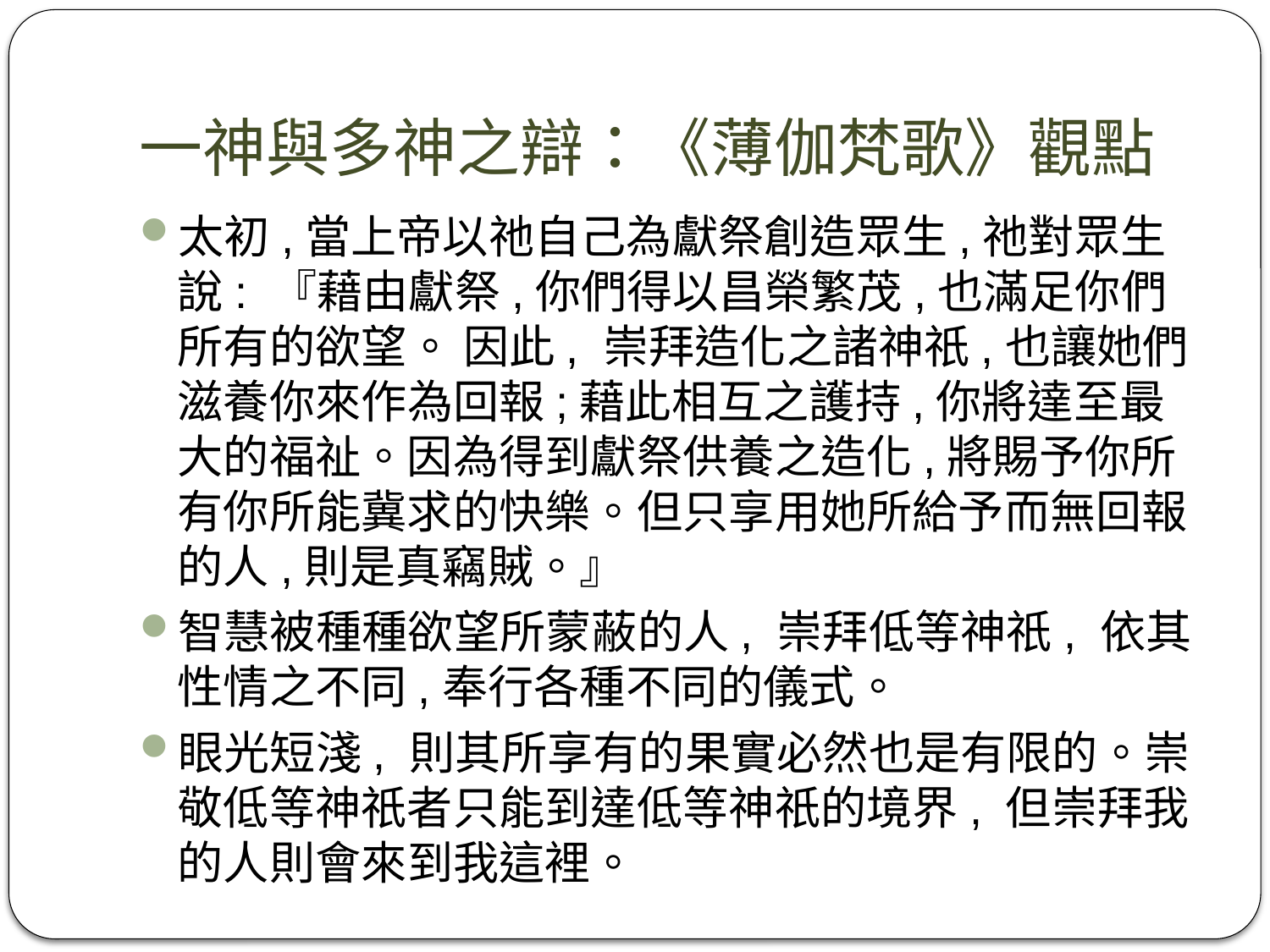

# 一神與多神之辯：《薄伽梵歌》觀點
太初,當上帝以祂自己為獻祭創造眾生,祂對眾生說: 『藉由獻祭,你們得以昌榮繁茂,也滿足你們所有的欲望。 因此, 崇拜造化之諸神祇,也讓她們滋養你來作為回報;藉此相互之護持,你將達至最大的福祉。因為得到獻祭供養之造化,將賜予你所有你所能冀求的快樂。但只享用她所給予而無回報的人,則是真竊賊。』
智慧被種種欲望所蒙蔽的人, 崇拜低等神祇, 依其性情之不同,奉行各種不同的儀式。
眼光短淺, 則其所享有的果實必然也是有限的。崇敬低等神祇者只能到達低等神祇的境界, 但崇拜我的人則會來到我這裡。